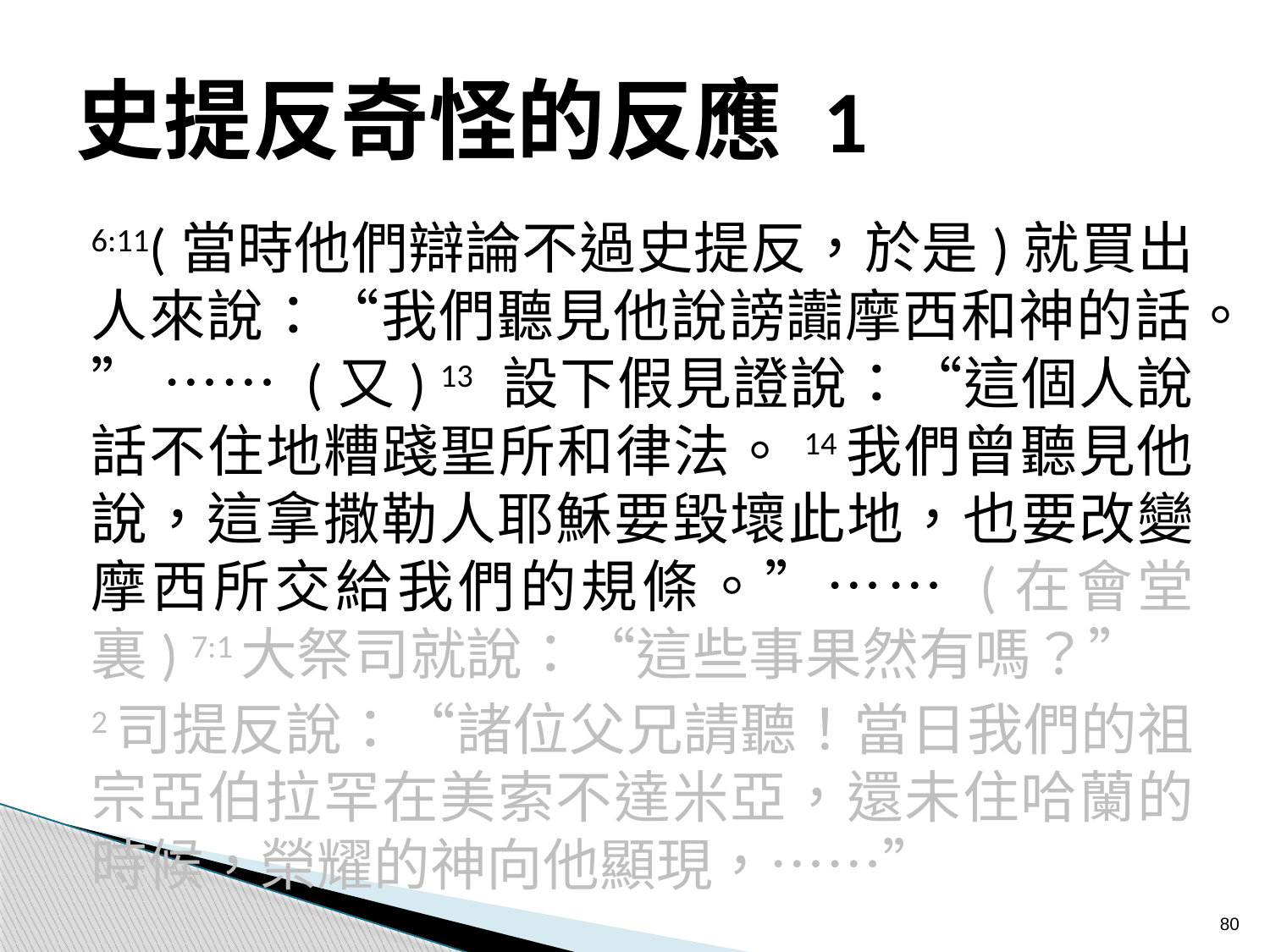

# 史提反奇怪的反應 1
6:11(當時他們辯論不過史提反，於是)就買出人來說：“我們聽見他說謗讟摩西和神的話。” …… (又) 13 設下假見證說：“這個人說話不住地糟踐聖所和律法。14我們曾聽見他說，這拿撒勒人耶穌要毀壞此地，也要改變摩西所交給我們的規條。”…… (在會堂裏) 7:1大祭司就說：“這些事果然有嗎？”
2司提反說：“諸位父兄請聽！當日我們的祖宗亞伯拉罕在美索不達米亞，還未住哈蘭的時候，榮耀的神向他顯現，……”
80